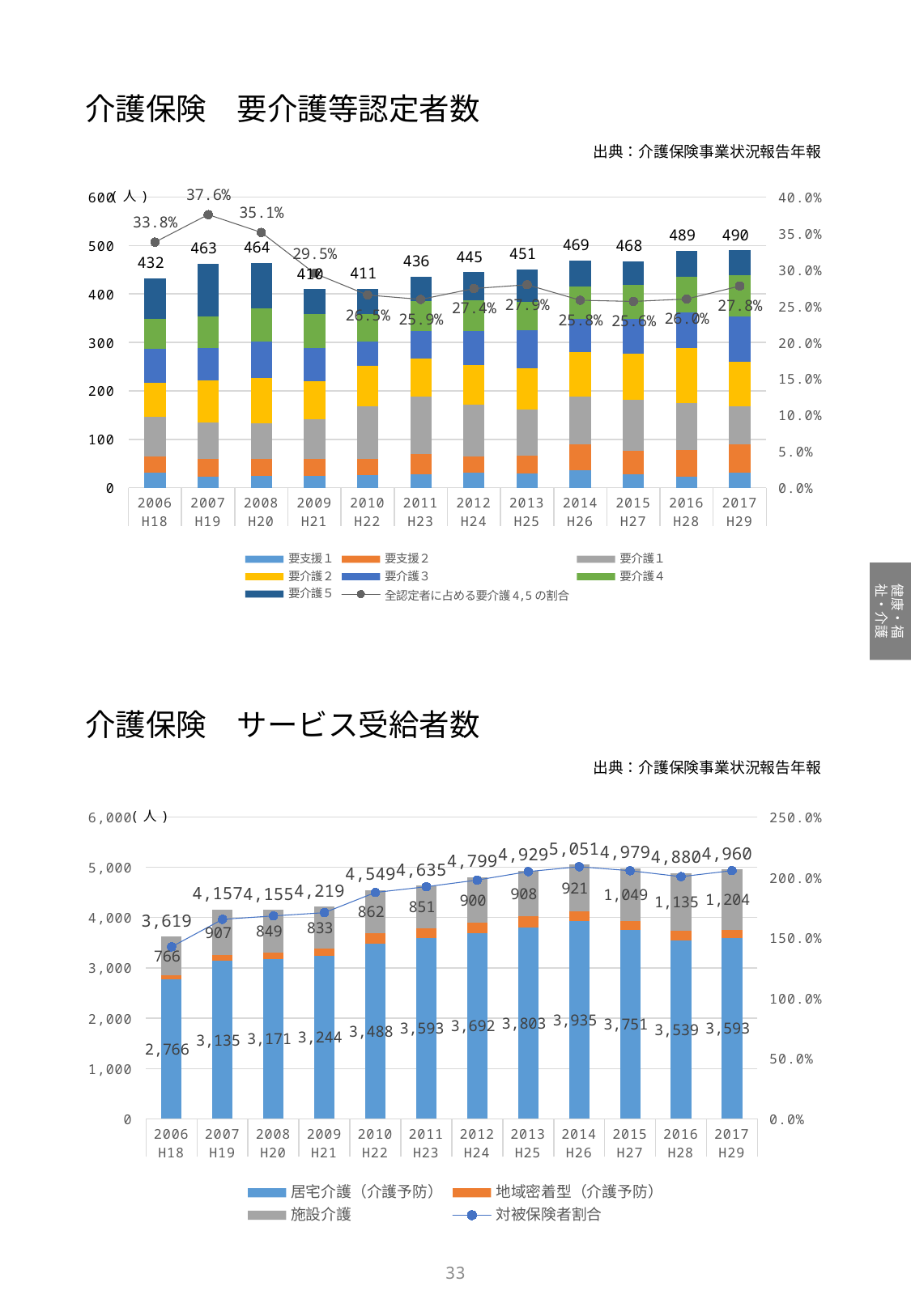

# 介護保険　要介護等認定者数
出典：介護保険事業状況報告年報

### Chart

| Category | 要支援１ | 要支援２ | 要介護１ | 要介護２ | 要介護３ | 要介護４ | 要介護５ | 合計 | 全認定者に占める要介護4,5の割合 |
|---|---|---|---|---|---|---|---|---|---|
| 2006 | 31.0 | 33.0 | 83.0 | 69.0 | 70.0 | 62.0 | 84.0 | 432.0 | 0.33796296296296297 |
| 2007 | 22.0 | 38.0 | 74.0 | 87.0 | 68.0 | 65.0 | 109.0 | 463.0 | 0.3758099352051836 |
| 2008 | 24.0 | 35.0 | 74.0 | 94.0 | 74.0 | 69.0 | 94.0 | 464.0 | 0.35129310344827586 |
| 2009 | 24.0 | 36.0 | 81.0 | 79.0 | 69.0 | 70.0 | 51.0 | 410.0 | 0.2951219512195122 |
| 2010 | 26.0 | 34.0 | 108.0 | 83.0 | 51.0 | 56.0 | 53.0 | 411.0 | 0.26520681265206814 |
| 2011 | 28.0 | 41.0 | 120.0 | 77.0 | 57.0 | 62.0 | 51.0 | 436.0 | 0.2591743119266055 |
| 2012 | 31.0 | 34.0 | 106.0 | 83.0 | 69.0 | 64.0 | 58.0 | 445.0 | 0.27415730337078653 |
| 2013 | 30.0 | 36.0 | 95.0 | 86.0 | 78.0 | 59.0 | 67.0 | 451.0 | 0.2793791574279379 |
| 2014 | 37.0 | 52.0 | 100.0 | 91.0 | 68.0 | 67.0 | 54.0 | 469.0 | 0.2579957356076759 |
| 2015 | 28.0 | 49.0 | 105.0 | 94.0 | 72.0 | 71.0 | 49.0 | 468.0 | 0.2564102564102564 |
| 2016 | 22.0 | 56.0 | 97.0 | 113.0 | 74.0 | 74.0 | 53.0 | 489.0 | 0.25971370143149286 |
| 2017 | 32.0 | 58.0 | 78.0 | 92.0 | 94.0 | 84.0 | 52.0 | 490.0 | 0.27755102040816326 |
健康・福祉・介護
介護保険　サービス受給者数
出典：介護保険事業状況報告年報

### Chart

| Category | 居宅介護（介護予防） | 地域密着型（介護予防） | 施設介護 | 計 | 対被保険者割合 |
|---|---|---|---|---|---|
| 2006 | 2766.0 | 87.0 | 766.0 | 3619.0 | 1.4242424242424243 |
| 2007 | 3135.0 | 115.0 | 907.0 | 4157.0 | 1.6522257551669317 |
| 2008 | 3171.0 | 135.0 | 849.0 | 4155.0 | 1.680145572179539 |
| 2009 | 3244.0 | 142.0 | 833.0 | 4219.0 | 1.707405908539053 |
| 2010 | 3488.0 | 199.0 | 862.0 | 4549.0 | 1.8751030502885409 |
| 2011 | 3593.0 | 191.0 | 851.0 | 4635.0 | 1.922438822065533 |
| 2012 | 3692.0 | 207.0 | 900.0 | 4799.0 | 1.977338277709106 |
| 2013 | 3803.0 | 218.0 | 908.0 | 4929.0 | 2.0477773161611963 |
| 2014 | 3935.0 | 195.0 | 921.0 | 5051.0 | 2.0880529144274496 |
| 2015 | 3751.0 | 179.0 | 1049.0 | 4979.0 | 2.0548906314486173 |
| 2016 | 3539.0 | 206.0 | 1135.0 | 4880.0 | 2.0057542129058774 |
| 2017 | 3593.0 | 163.0 | 1204.0 | 4960.0 | 2.0555325321176956 |
33